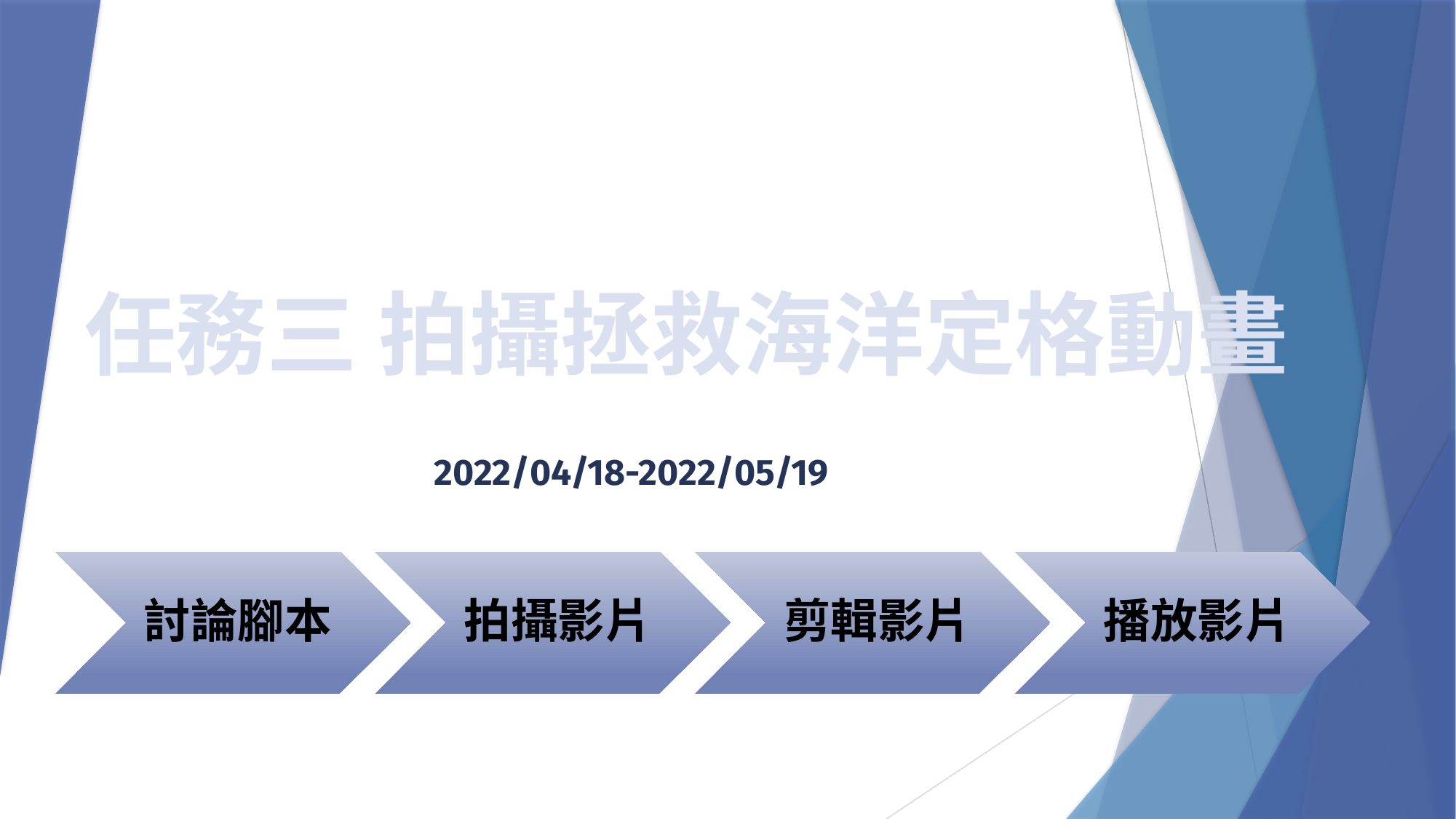

任務三 拍攝拯救海洋定格動畫

2022/04/18-2022/05/19
討論腳本
拍攝影片
剪輯影片
播放影片